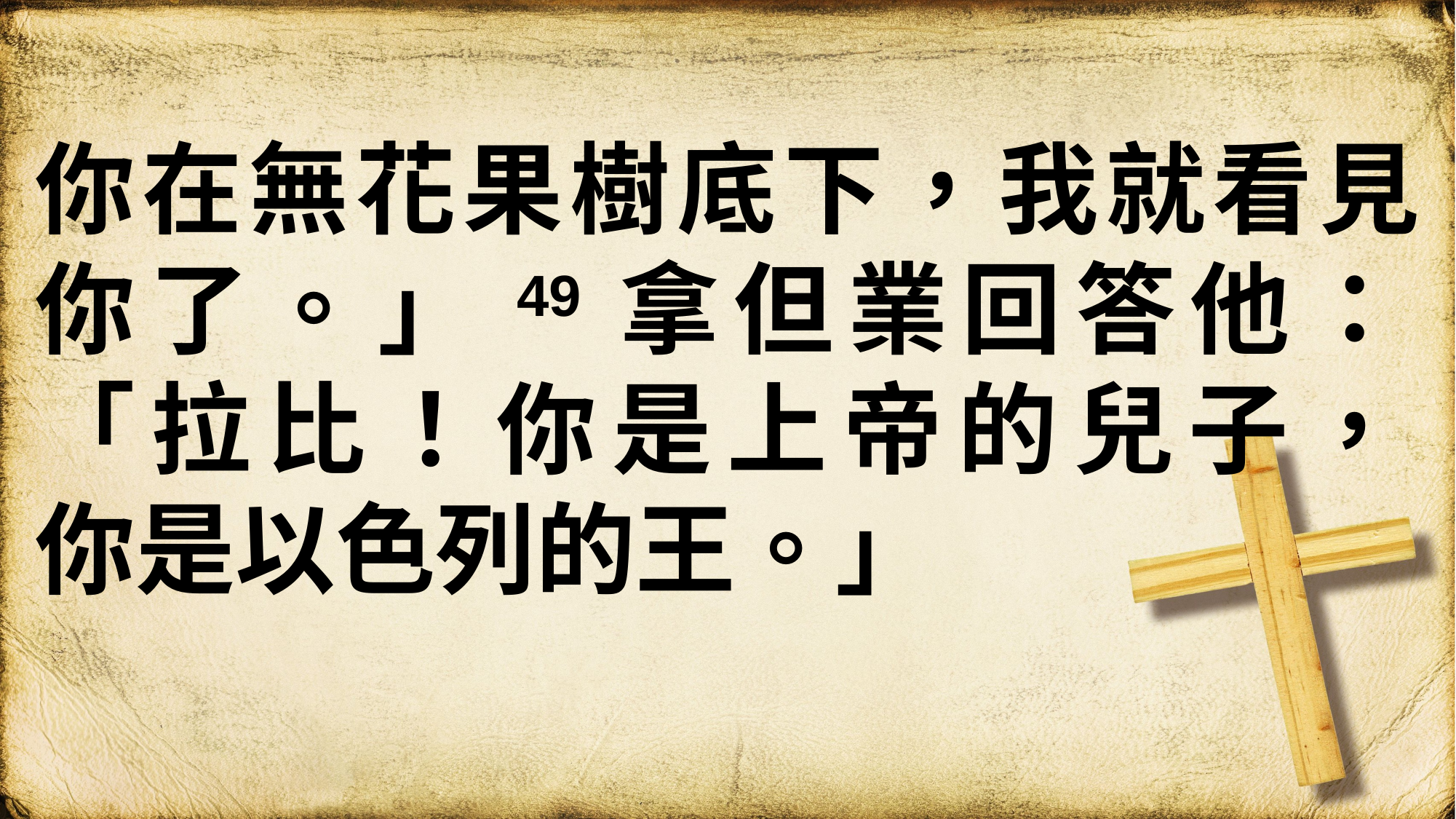

你在無花果樹底下，我就看見你了。」49拿但業回答他：
「拉比！你是上帝的兒子，
你是以色列的王。」